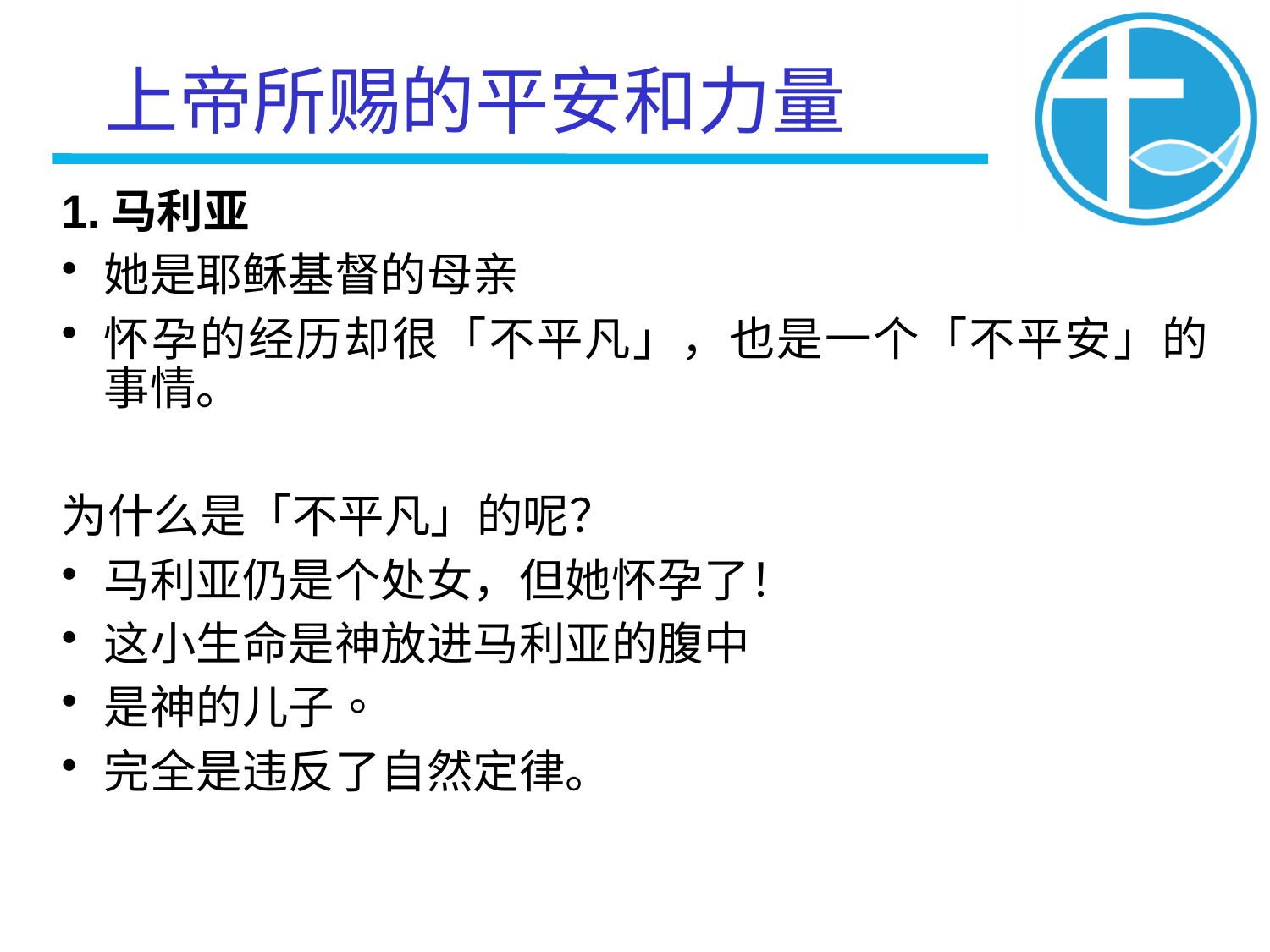

上帝所赐的平安和力量
1.马利亚
她是耶稣基督的母亲
怀孕的经历却很「不平凡」，也是一个「不平安」的事情。

为什么是「不平凡」的呢？
马利亚仍是个处女，但她怀孕了！
这小生命是神放进马利亚的腹中
是神的儿子。
完全是违反了自然定律。